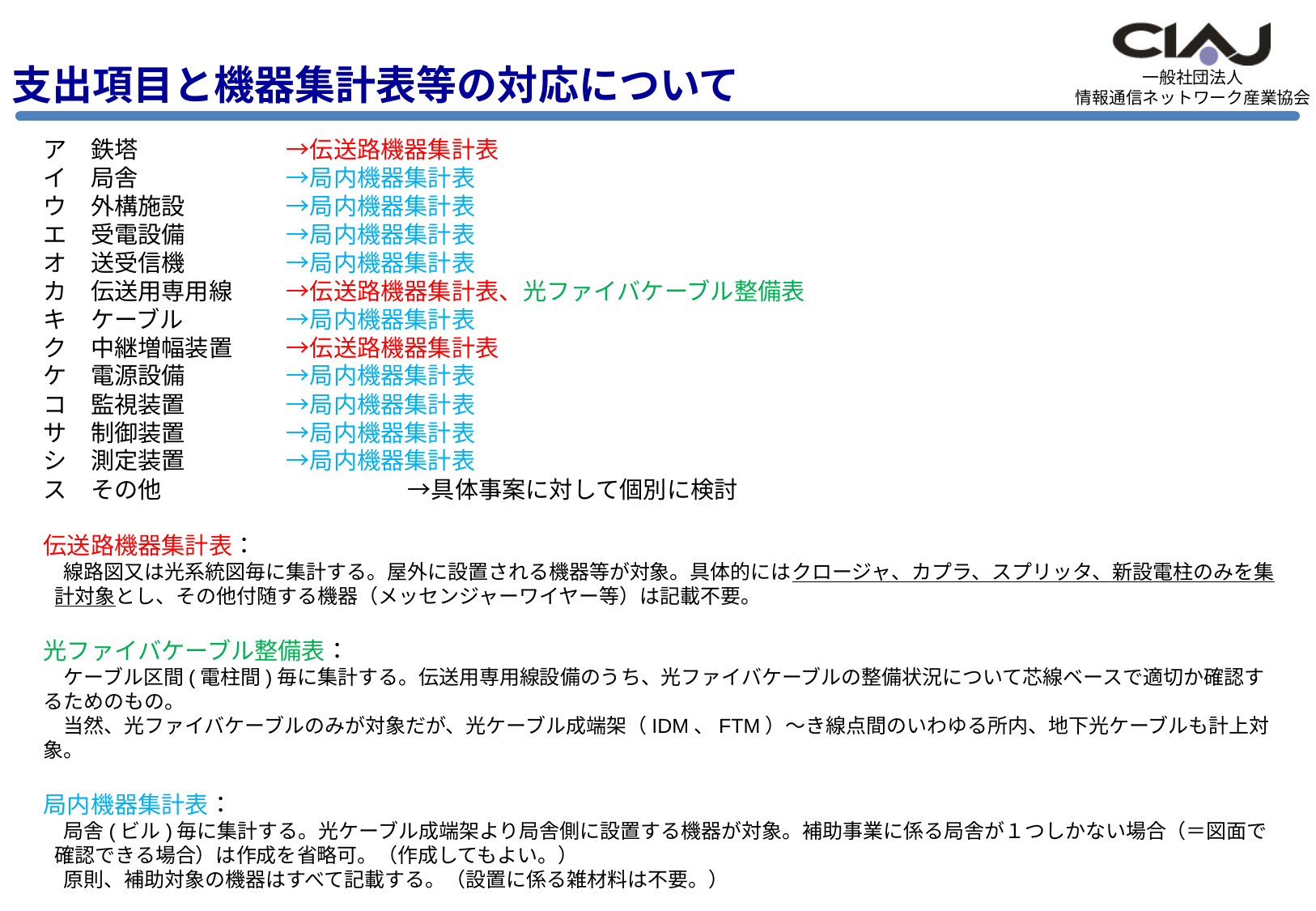

支出項目と機器集計表等の対応について
ア　鉄塔　		→伝送路機器集計表
イ　局舎　		→局内機器集計表
ウ　外構施設　	→局内機器集計表
エ　受電設備　	→局内機器集計表
オ　送受信機　	→局内機器集計表
カ　伝送用専用線　	→伝送路機器集計表、光ファイバケーブル整備表
キ　ケーブル　	→局内機器集計表
ク　中継増幅装置	→伝送路機器集計表
ケ　電源設備　	→局内機器集計表
コ　監視装置　	→局内機器集計表
サ　制御装置　	→局内機器集計表
シ　測定装置　	→局内機器集計表
ス　その他　		→具体事案に対して個別に検討

伝送路機器集計表：
　線路図又は光系統図毎に集計する。屋外に設置される機器等が対象。具体的にはクロージャ、カプラ、スプリッタ、新設電柱のみを集計対象とし、その他付随する機器（メッセンジャーワイヤー等）は記載不要。

光ファイバケーブル整備表：
　ケーブル区間(電柱間)毎に集計する。伝送用専用線設備のうち、光ファイバケーブルの整備状況について芯線ベースで適切か確認するためのもの。
　当然、光ファイバケーブルのみが対象だが、光ケーブル成端架（IDM、FTM）～き線点間のいわゆる所内、地下光ケーブルも計上対象。

局内機器集計表：
　局舎(ビル)毎に集計する。光ケーブル成端架より局舎側に設置する機器が対象。補助事業に係る局舎が１つしかない場合（＝図面で確認できる場合）は作成を省略可。（作成してもよい。）
　原則、補助対象の機器はすべて記載する。（設置に係る雑材料は不要。）